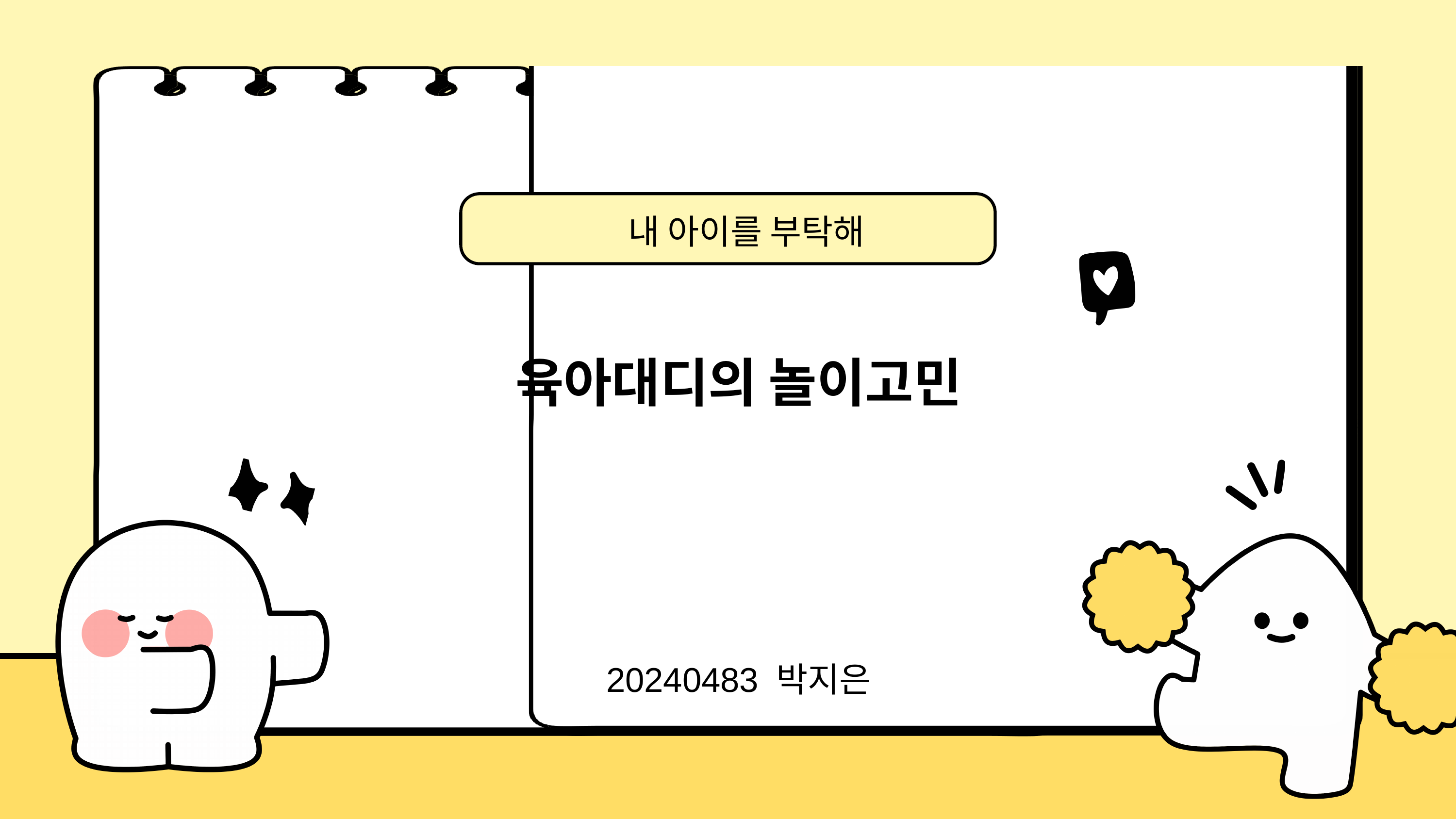

내 아이를 부탁해

육아대디의 놀이고민

20240483 박지은